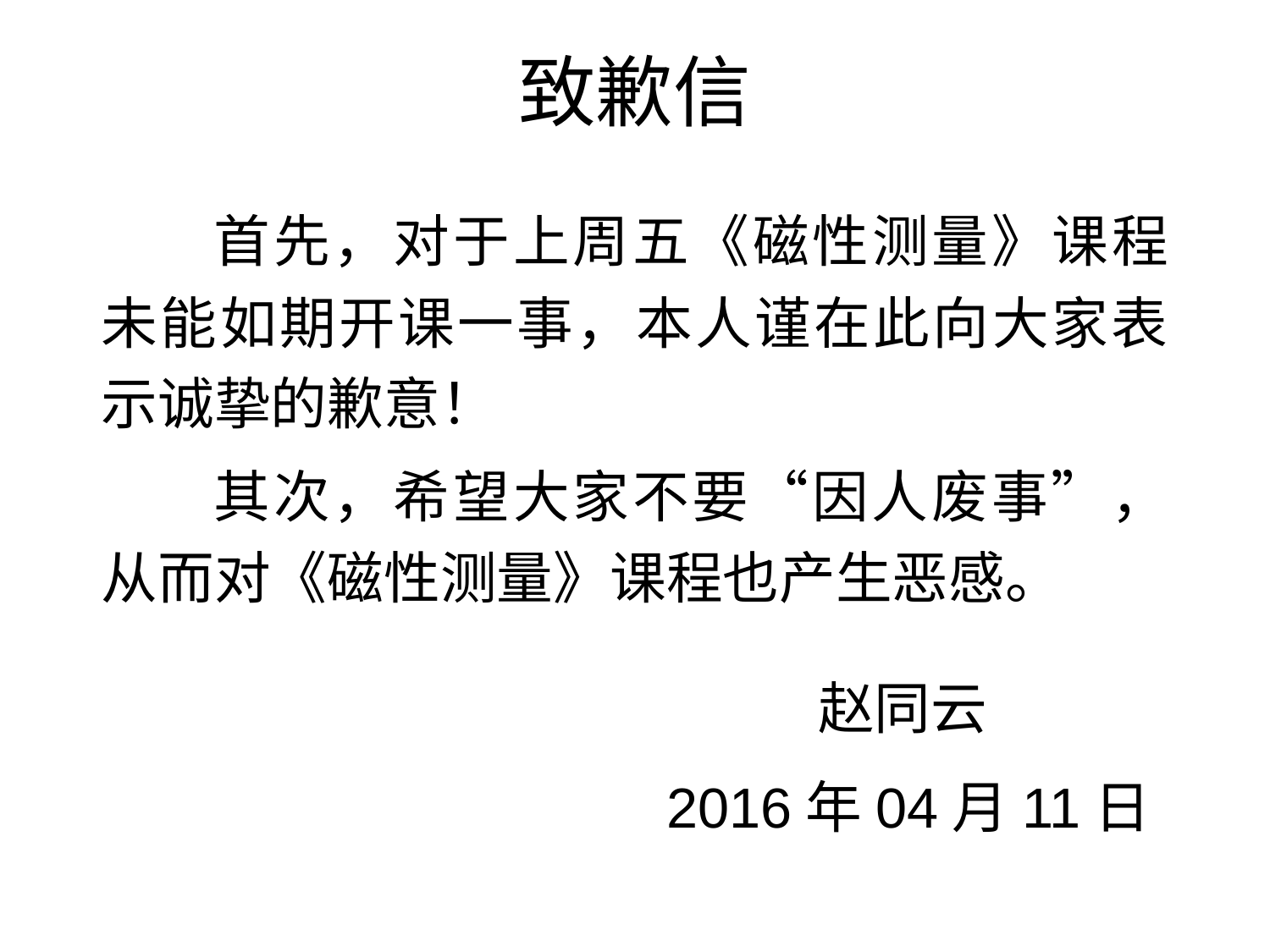

# 致歉信
首先，对于上周五《磁性测量》课程未能如期开课一事，本人谨在此向大家表示诚挚的歉意！
其次，希望大家不要“因人废事”，从而对《磁性测量》课程也产生恶感。
赵同云
2016年04月11日